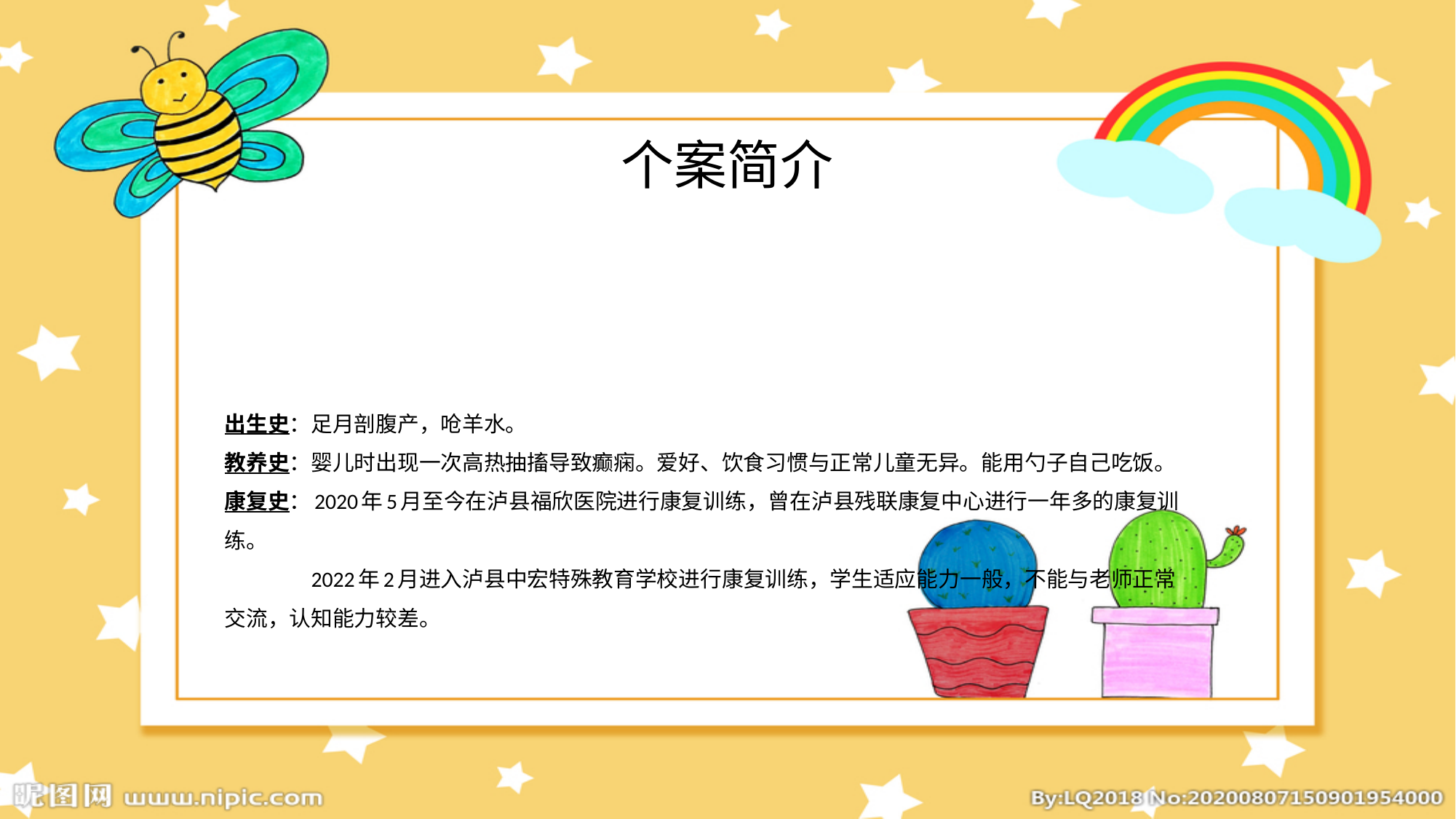

个案简介
# 出生史：足月剖腹产，呛羊水。 教养史：婴儿时出现一次高热抽搐导致癫痫。爱好、饮食习惯与正常儿童无异。能用勺子自己吃饭。 康复史：2020年5月至今在泸县福欣医院进行康复训练，曾在泸县残联康复中心进行一年多的康复训练。 2022年2月进入泸县中宏特殊教育学校进行康复训练，学生适应能力一般，不能与老师正常交流，认知能力较差。